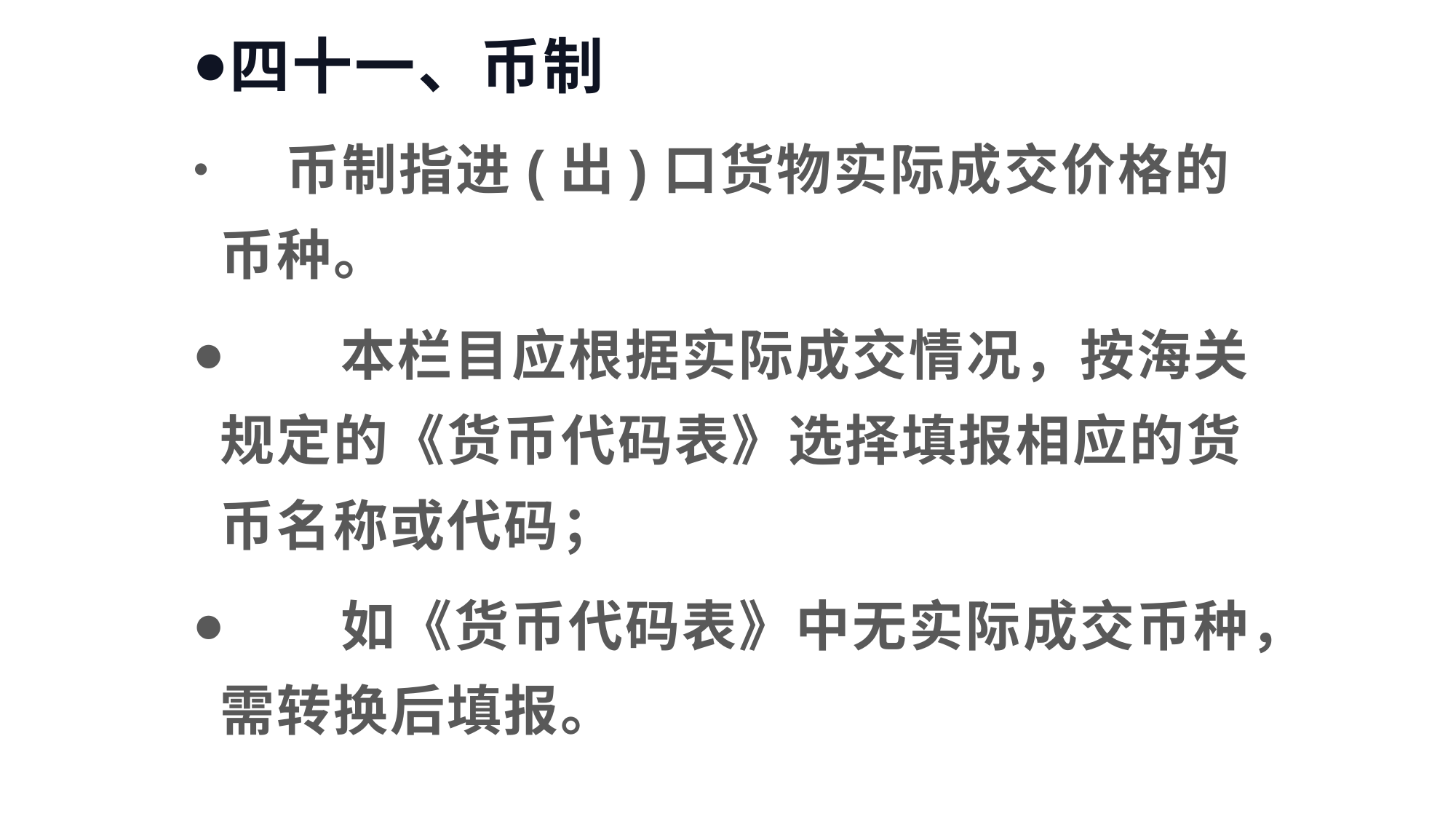

四十一、币制
       币制指进(出)口货物实际成交价格的币种。
       本栏目应根据实际成交情况，按海关规定的《货币代码表》选择填报相应的货币名称或代码；
       如《货币代码表》中无实际成交币种，需转换后填报。